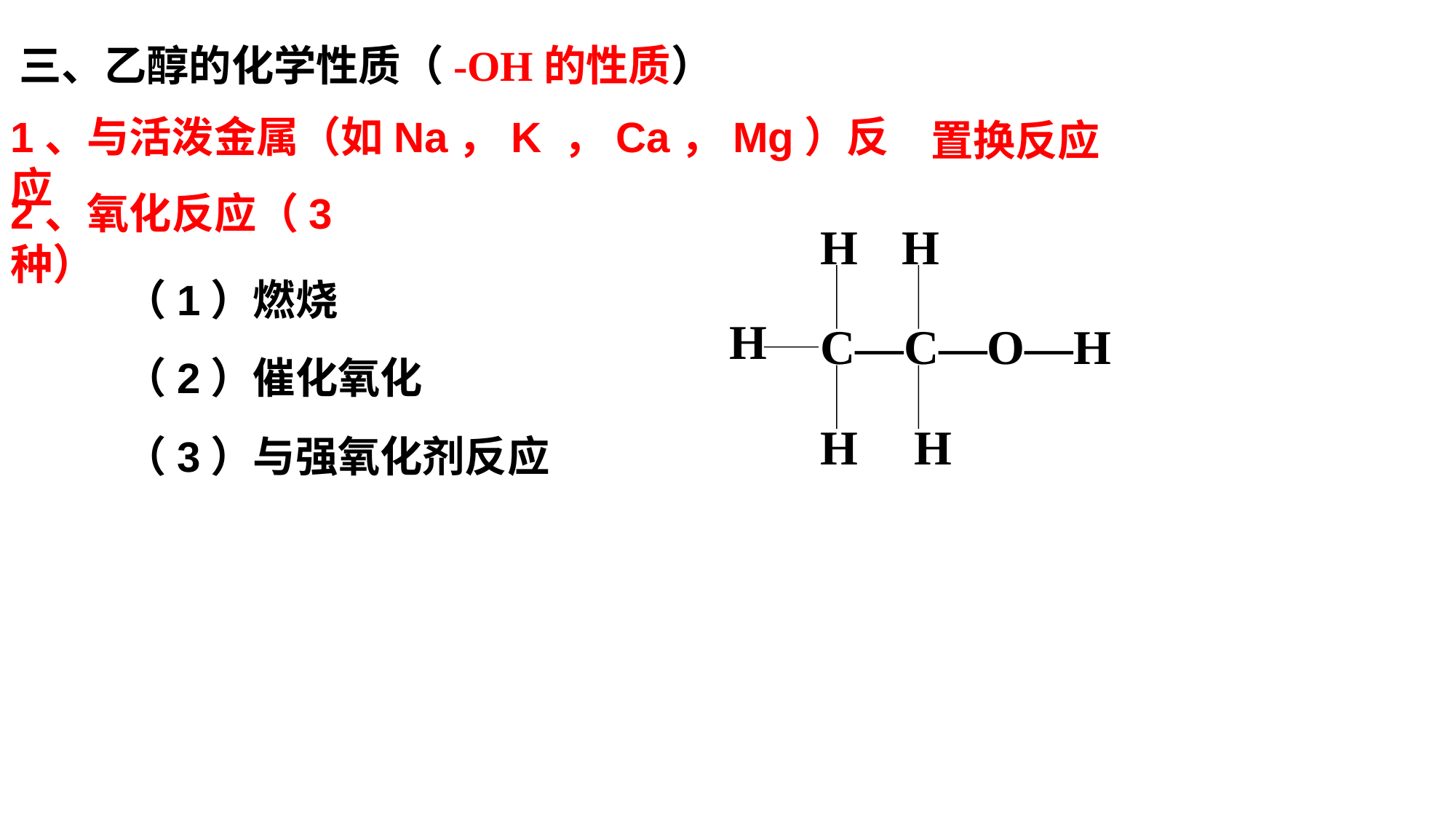

三、乙醇的化学性质（-OH的性质）
1、与活泼金属（如Na，K ，Ca，Mg）反应
置换反应
2、氧化反应（3种）
H
H

H
C—C—O—H

H
 H
（1）燃烧
（2）催化氧化
（3）与强氧化剂反应